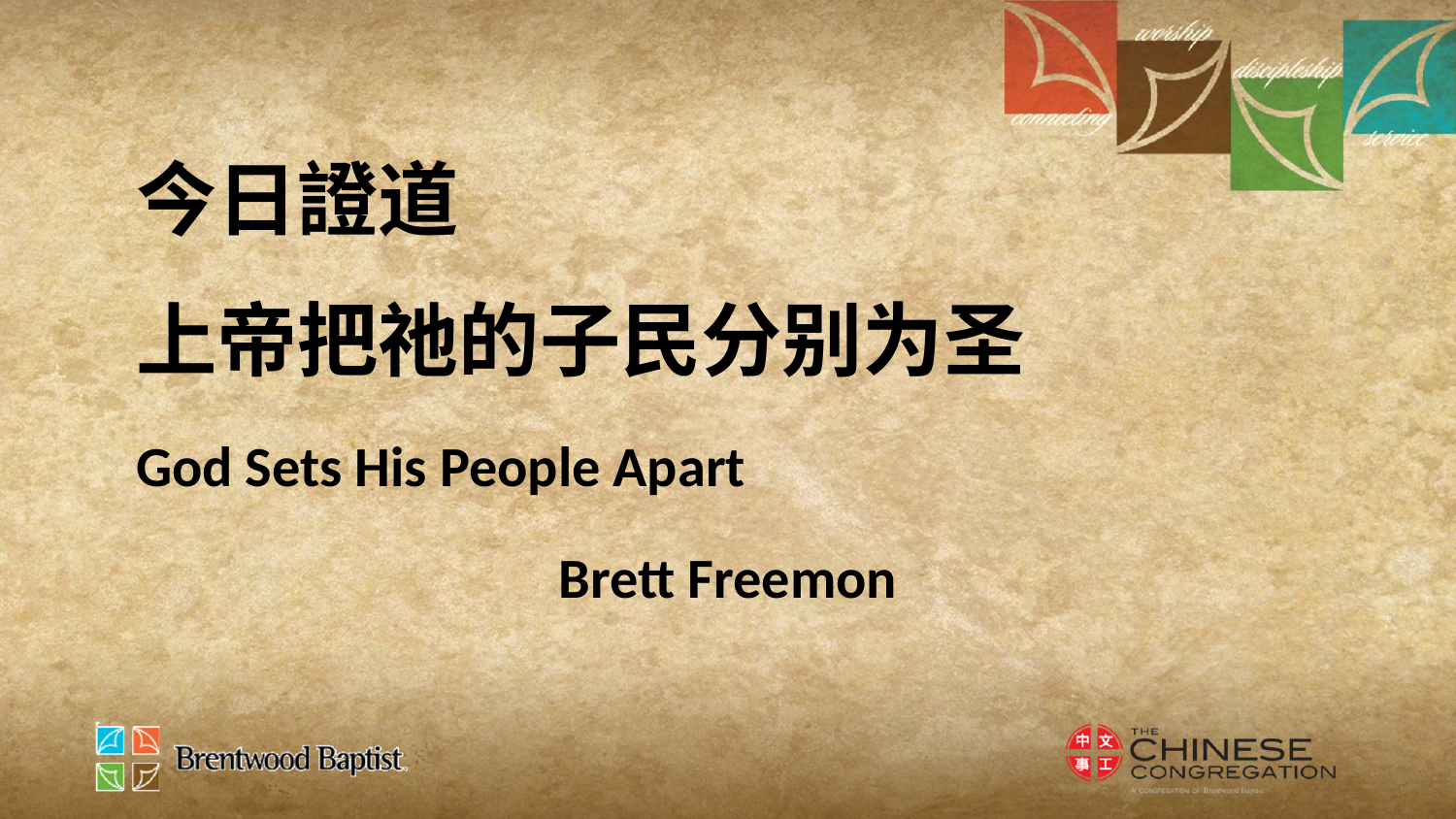

今日證道

上帝把祂的子民分别为圣

God Sets His People Apart

Brett Freemon